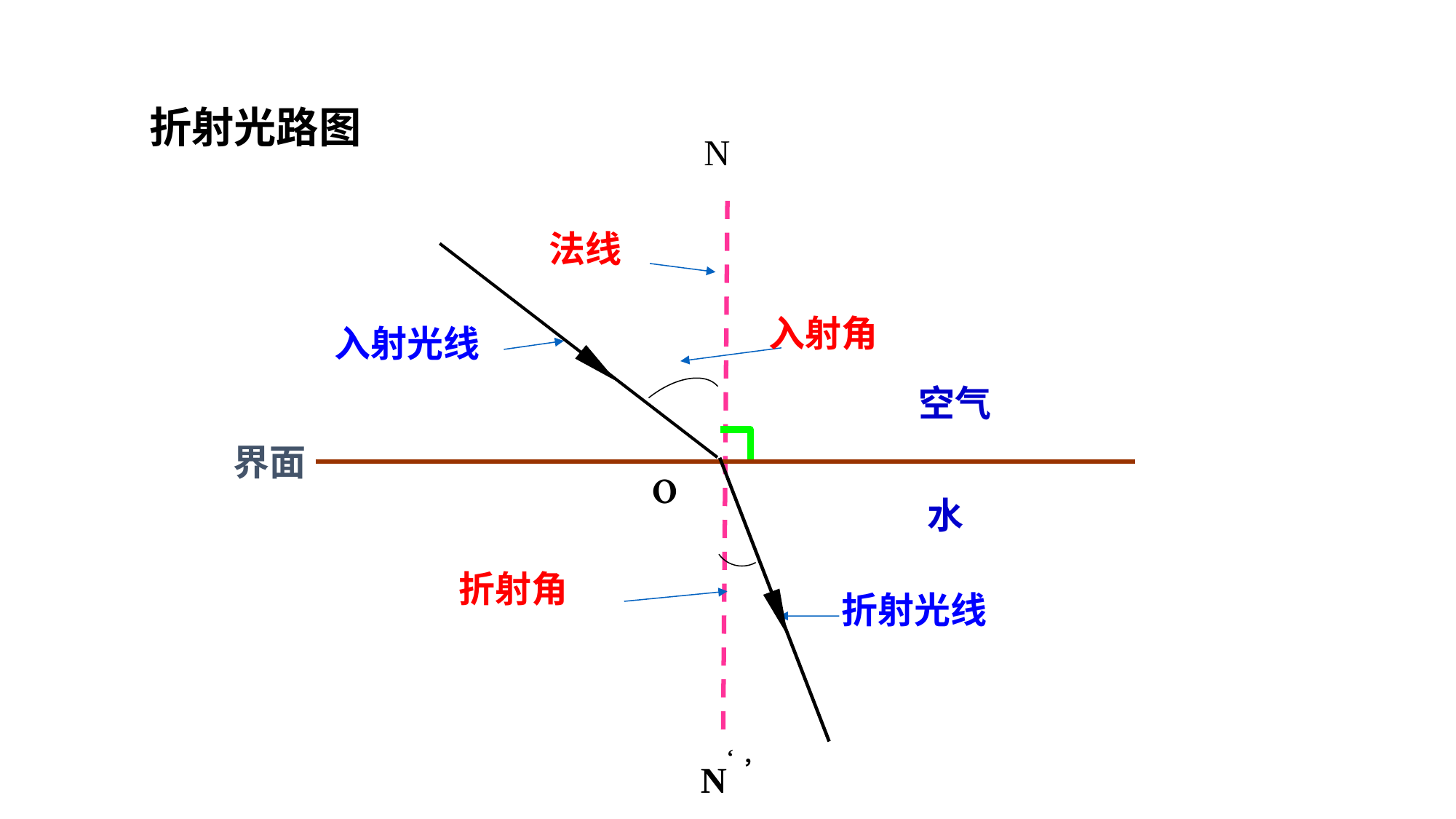

折射光路图

N
N‘，

法线

入射角

入射光线

空气

界面

O

水

折射角

折射光线